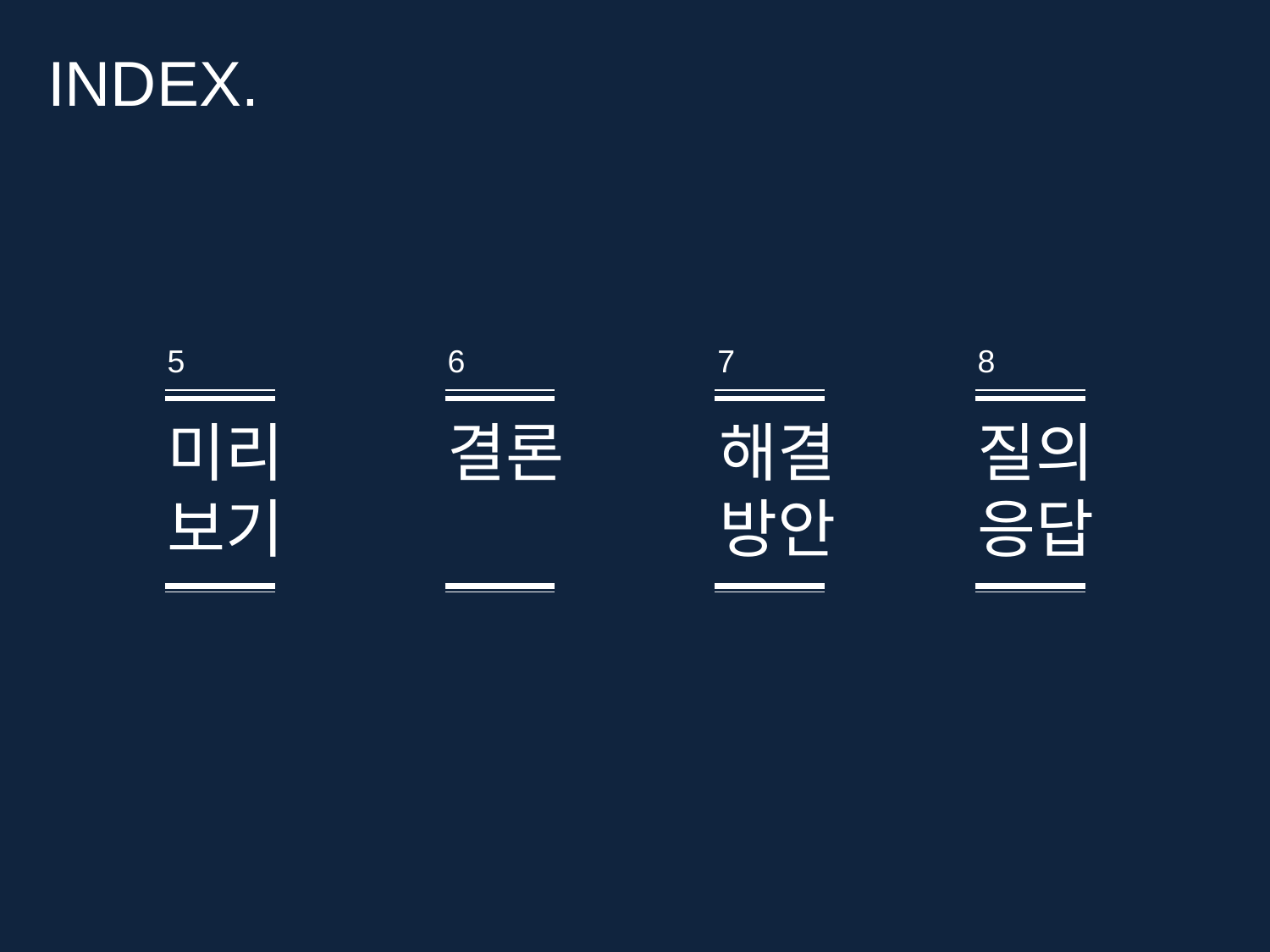

INDEX.
5
6
7
8
미리보기
결론
해결방안
질의응답